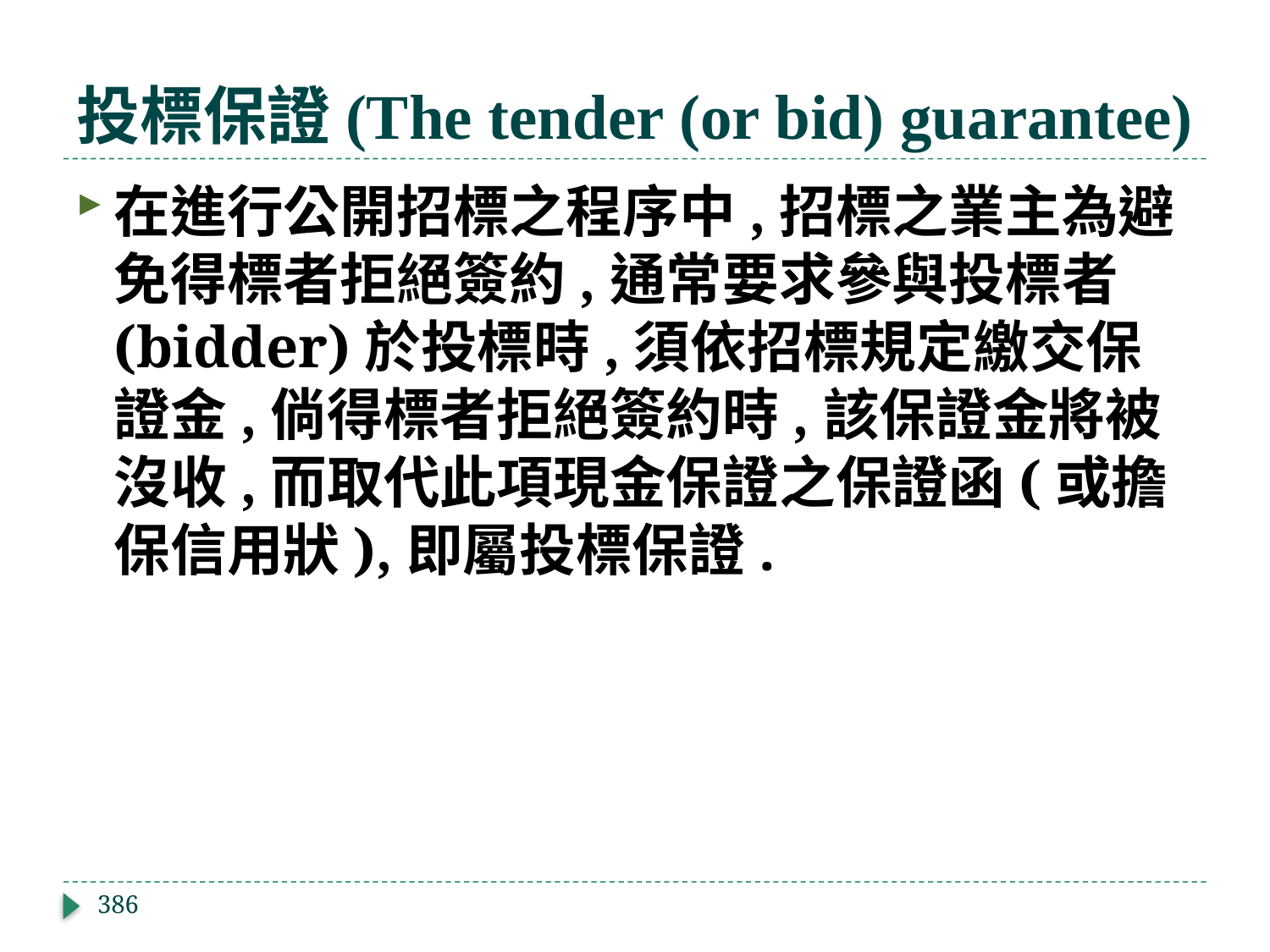

# 投標保證(The tender (or bid) guarantee)
在進行公開招標之程序中,招標之業主為避免得標者拒絕簽約,通常要求參與投標者(bidder)於投標時,須依招標規定繳交保證金,倘得標者拒絕簽約時,該保證金將被沒收,而取代此項現金保證之保證函(或擔保信用狀),即屬投標保證.
386